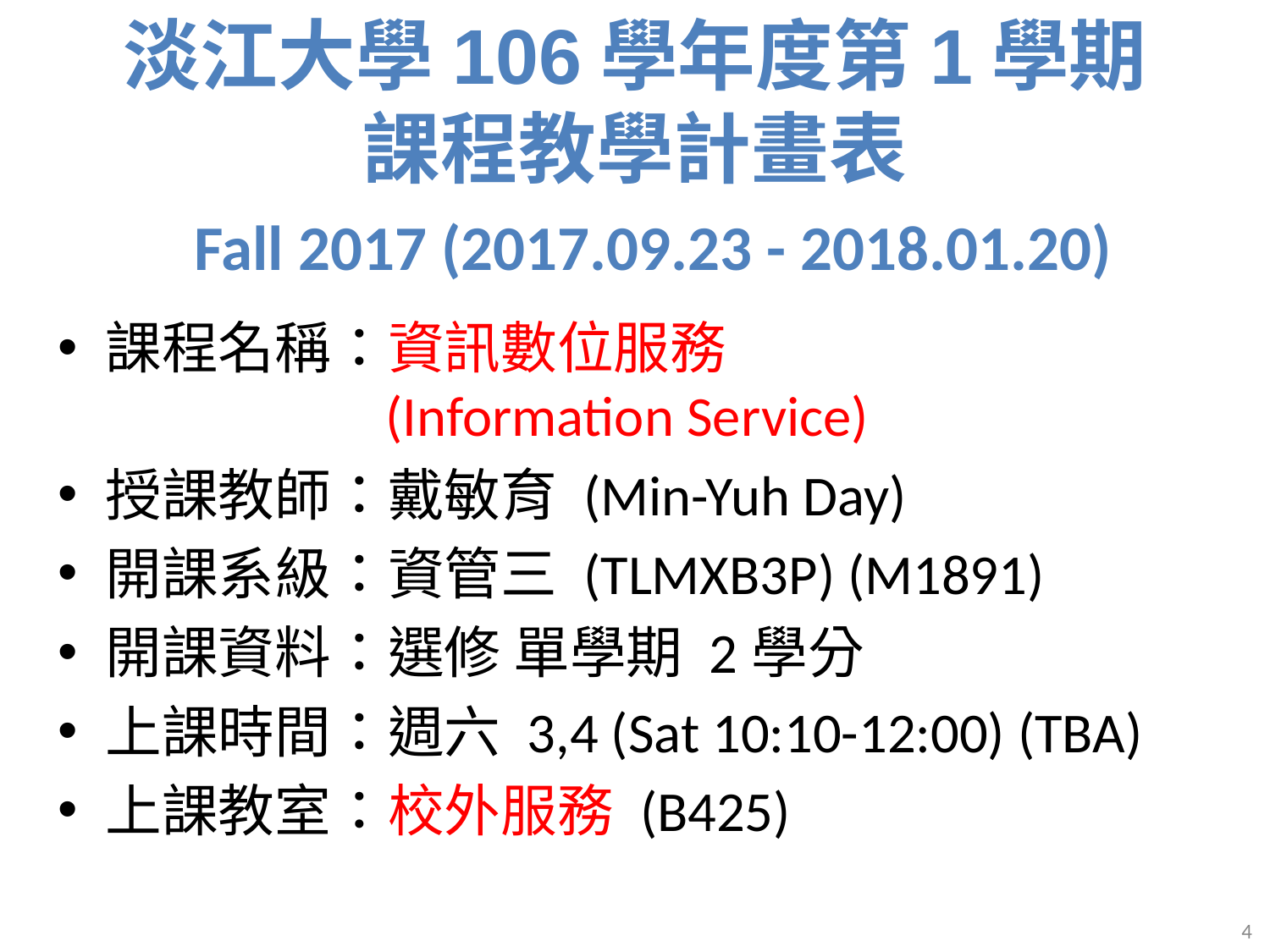

# 淡江大學106學年度第1學期 課程教學計畫表 Fall 2017 (2017.09.23 - 2018.01.20)
課程名稱：資訊數位服務
                     (Information Service)
授課教師：戴敏育 (Min-Yuh Day)
開課系級：資管三 (TLMXB3P) (M1891)
開課資料：選修 單學期 2學分
上課時間：週六 3,4 (Sat 10:10-12:00) (TBA)
上課教室：校外服務 (B425)

4